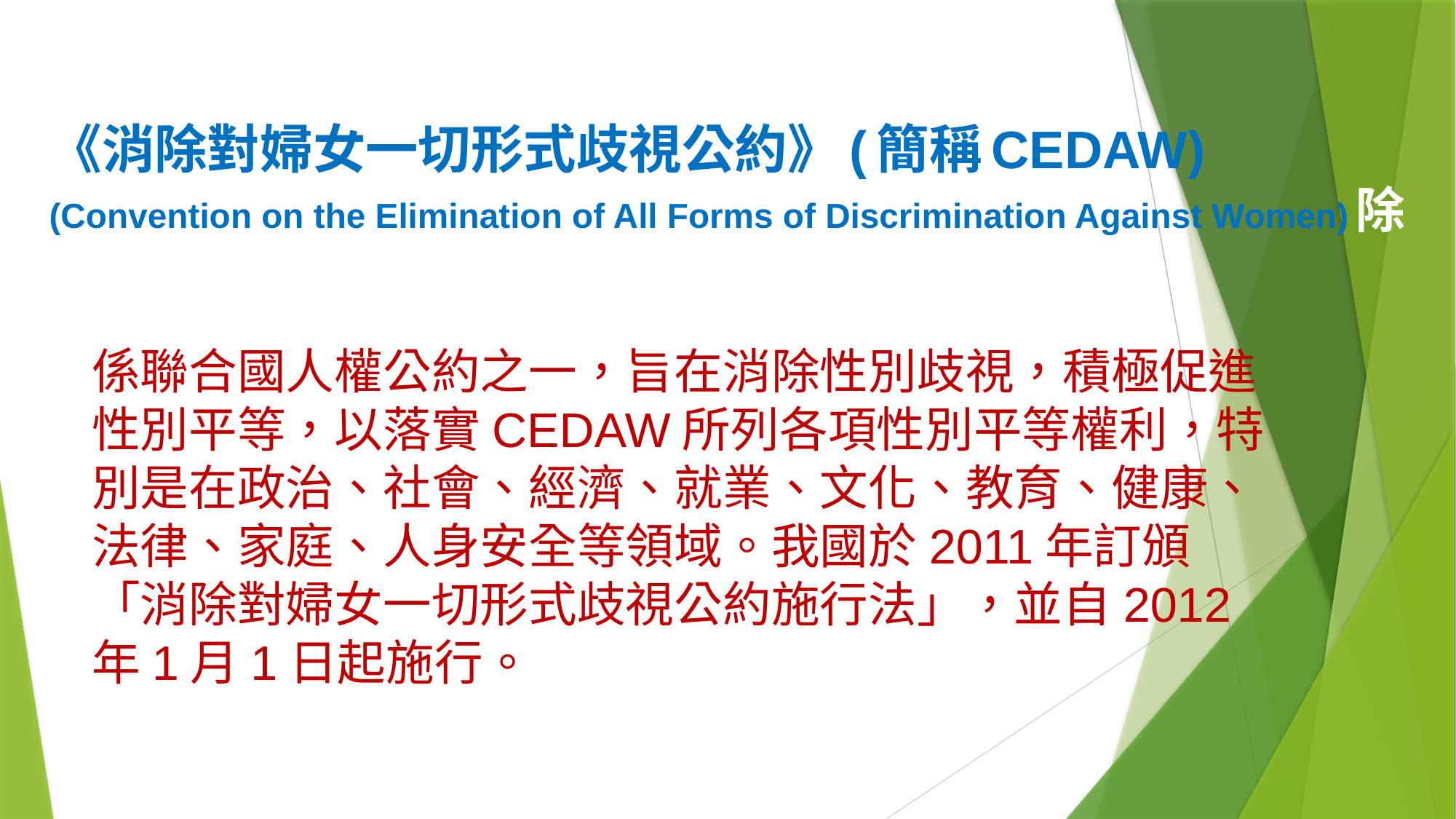

# 《消除對婦女一切形式歧視公約》(簡稱CEDAW) (Convention on the Elimination of All Forms of Discrimination Against Women)除對婦女一切形式歧視公約
係聯合國人權公約之一，旨在消除性別歧視，積極促進性別平等，以落實CEDAW所列各項性別平等權利，特別是在政治、社會、經濟、就業、文化、教育、健康、法律、家庭、人身安全等領域。我國於2011年訂頒「消除對婦女一切形式歧視公約施行法」，並自2012年1月1日起施行。